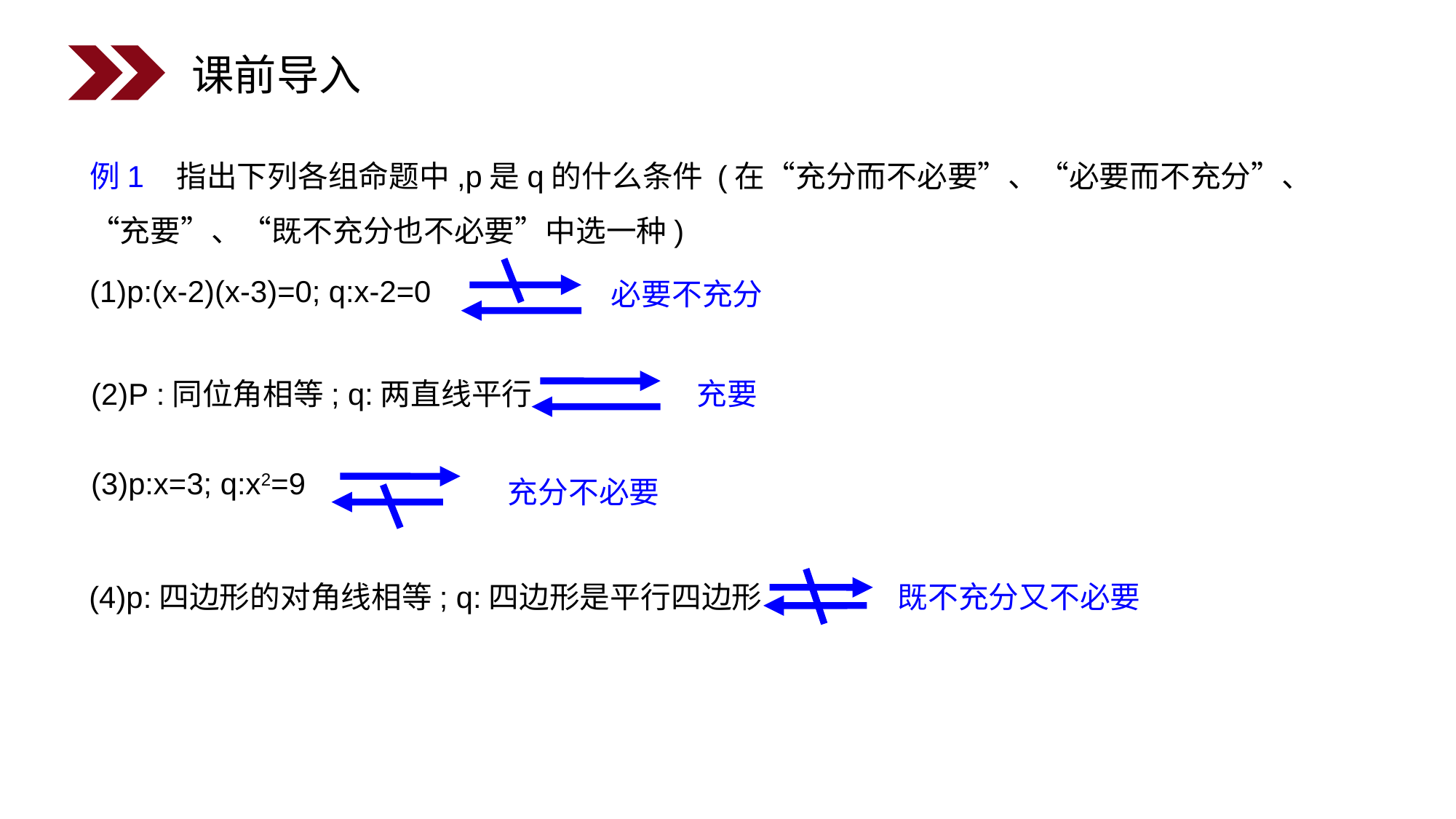

课前导入
例1   指出下列各组命题中,p是q的什么条件 (在“充分而不必要”、“必要而不充分”、 “充要”、“既不充分也不必要”中选一种)

(1)p:(x-2)(x-3)=0; q:x-2=0
必要不充分

(2)P :同位角相等; q:两直线平行
充要

(3)p:x=3; q:x2=9
充分不必要

既不充分又不必要
(4)p:四边形的对角线相等; q:四边形是平行四边形